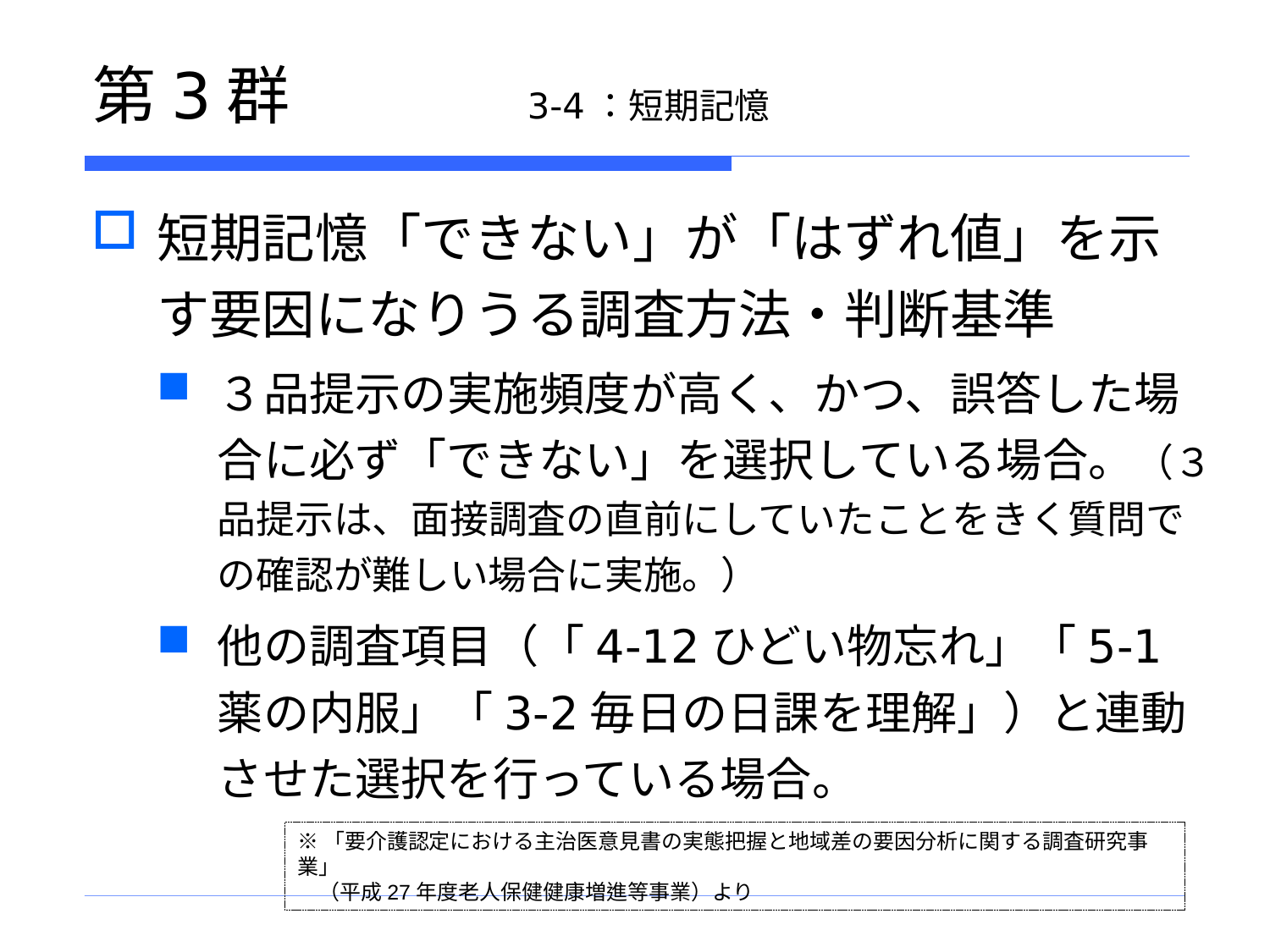

# 第3群　　3-4：短期記憶
短期記憶「できない」が「はずれ値」を示す要因になりうる調査方法・判断基準
３品提示の実施頻度が高く、かつ、誤答した場合に必ず「できない」を選択している場合。（３品提示は、面接調査の直前にしていたことをきく質問での確認が難しい場合に実施。）
他の調査項目（「4-12ひどい物忘れ」「5-1薬の内服」「3-2毎日の日課を理解」）と連動させた選択を行っている場合。

※「要介護認定における主治医意見書の実態把握と地域差の要因分析に関する調査研究事業」
　（平成27年度老人保健健康増進等事業）より